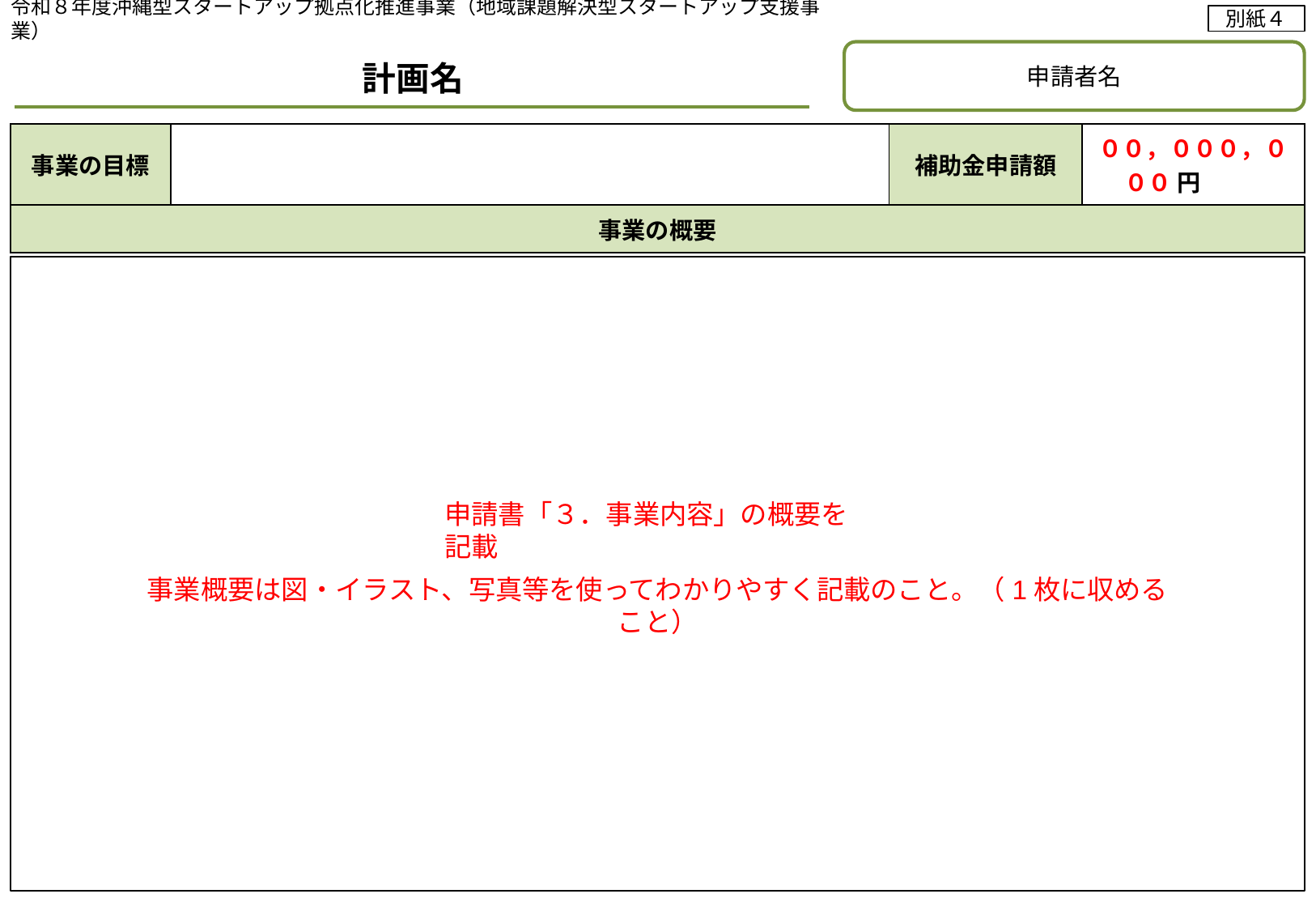

令和８年度沖縄型スタートアップ拠点化推進事業（地域課題解決型スタートアップ支援事業）
別紙４
申請者名
計画名
| 事業の目標 |  | 補助金申請額 | ００，０００，０００ 円 |
| --- | --- | --- | --- |
| 事業の概要 |  |  |  |

申請書「３．事業内容」の概要を記載
事業概要は図・イラスト、写真等を使ってわかりやすく記載のこと。（1枚に収めること）